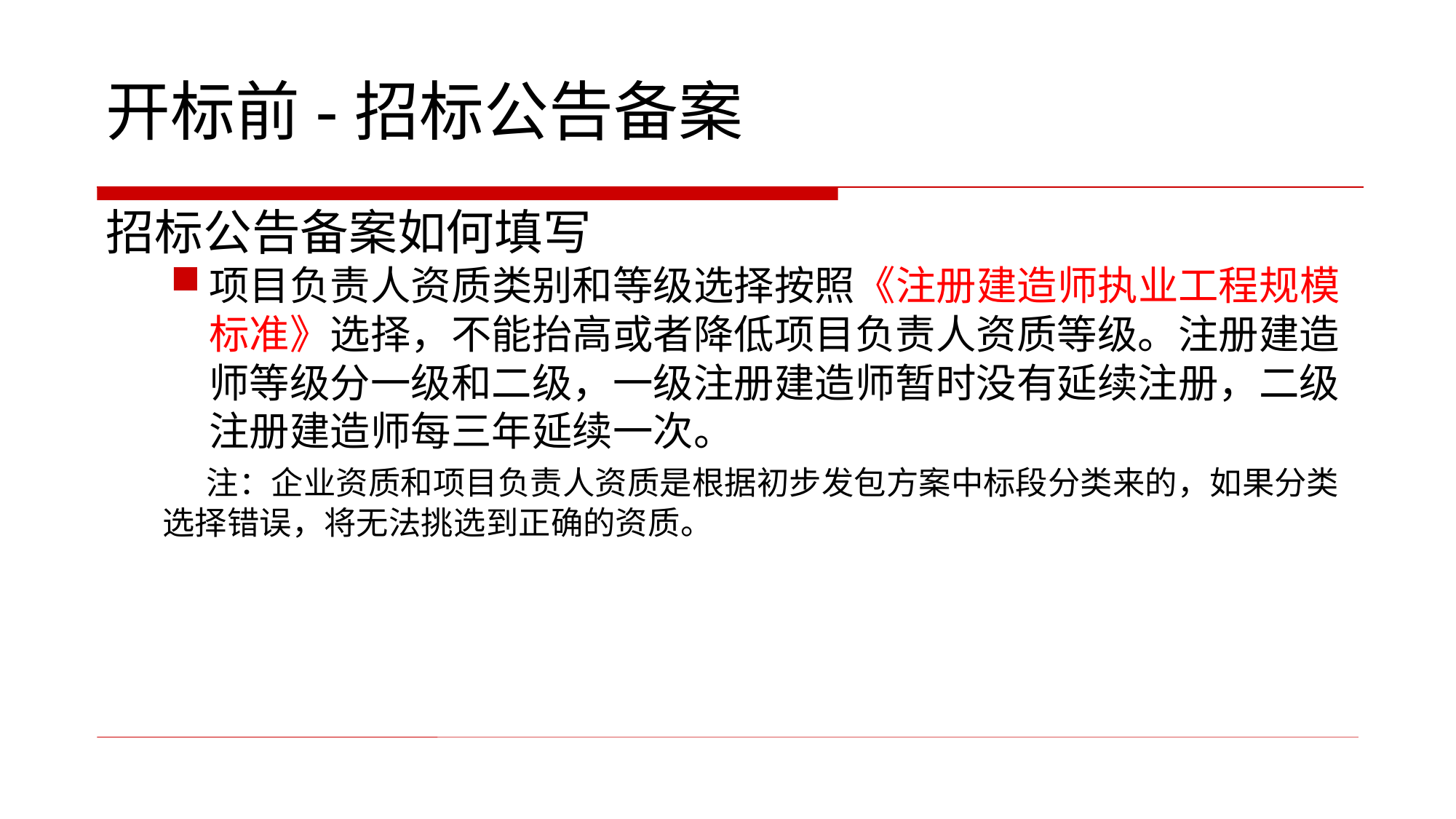

开标前-招标公告备案
招标公告备案如何填写
项目负责人资质类别和等级选择按照《注册建造师执业工程规模标准》选择，不能抬高或者降低项目负责人资质等级。注册建造师等级分一级和二级，一级注册建造师暂时没有延续注册，二级注册建造师每三年延续一次。
    注：企业资质和项目负责人资质是根据初步发包方案中标段分类来的，如果分类选择错误，将无法挑选到正确的资质。